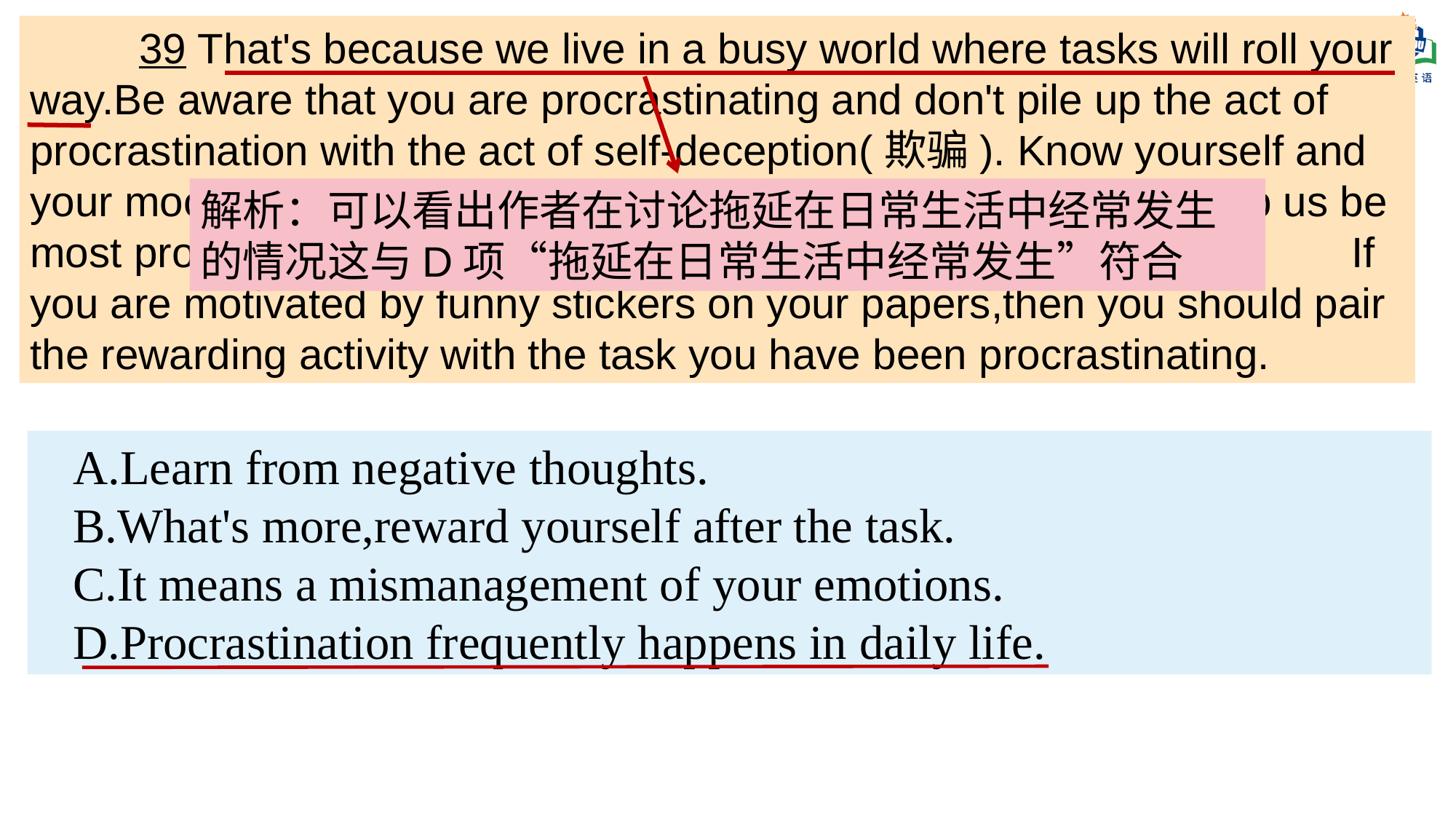

39 That's because we live in a busy world where tasks will roll your way.Be aware that you are procrastinating and don't pile up the act of procrastination with the act of self-deception(欺骗). Know yourself and your moods.Scheduling tasks during times of high energy will help us be most productive and lessen the opportunity for procrastination. 40	 If you are motivated by funny stickers on your papers,then you should pair the rewarding activity with the task you have been procrastinating.
解析：可以看出作者在讨论拖延在日常生活中经常发生的情况这与D项“拖延在日常生活中经常发生”符合
A.Learn from negative thoughts.
B.What's more,reward yourself after the task.
C.It means a mismanagement of your emotions.
D.Procrastination frequently happens in daily life.